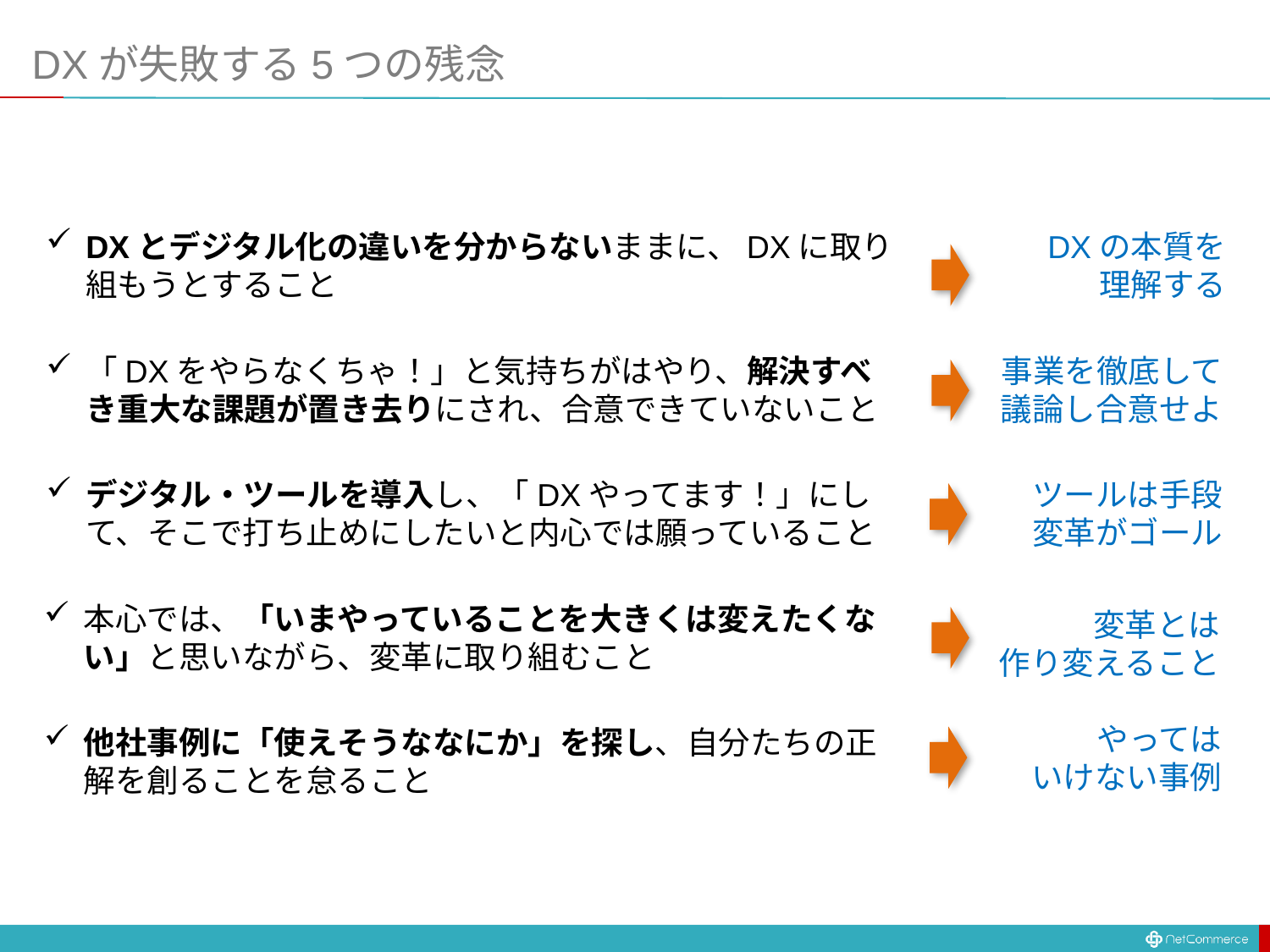

# DXが失敗する5つの残念
DXとデジタル化の違いを分からないままに、DXに取り組もうとすること
DXの本質を
理解する

事業を徹底して
議論し合意せよ

ツールは手段
変革がゴール

変革とは
作り変えること

やっては
いけない事例

「DXをやらなくちゃ！」と気持ちがはやり、解決すべき重大な課題が置き去りにされ、合意できていないこと
デジタル・ツールを導入し、「DXやってます！」にして、そこで打ち止めにしたいと内心では願っていること
本心では、「いまやっていることを大きくは変えたくない」と思いながら、変革に取り組むこと
他社事例に「使えそうななにか」を探し、自分たちの正解を創ることを怠ること